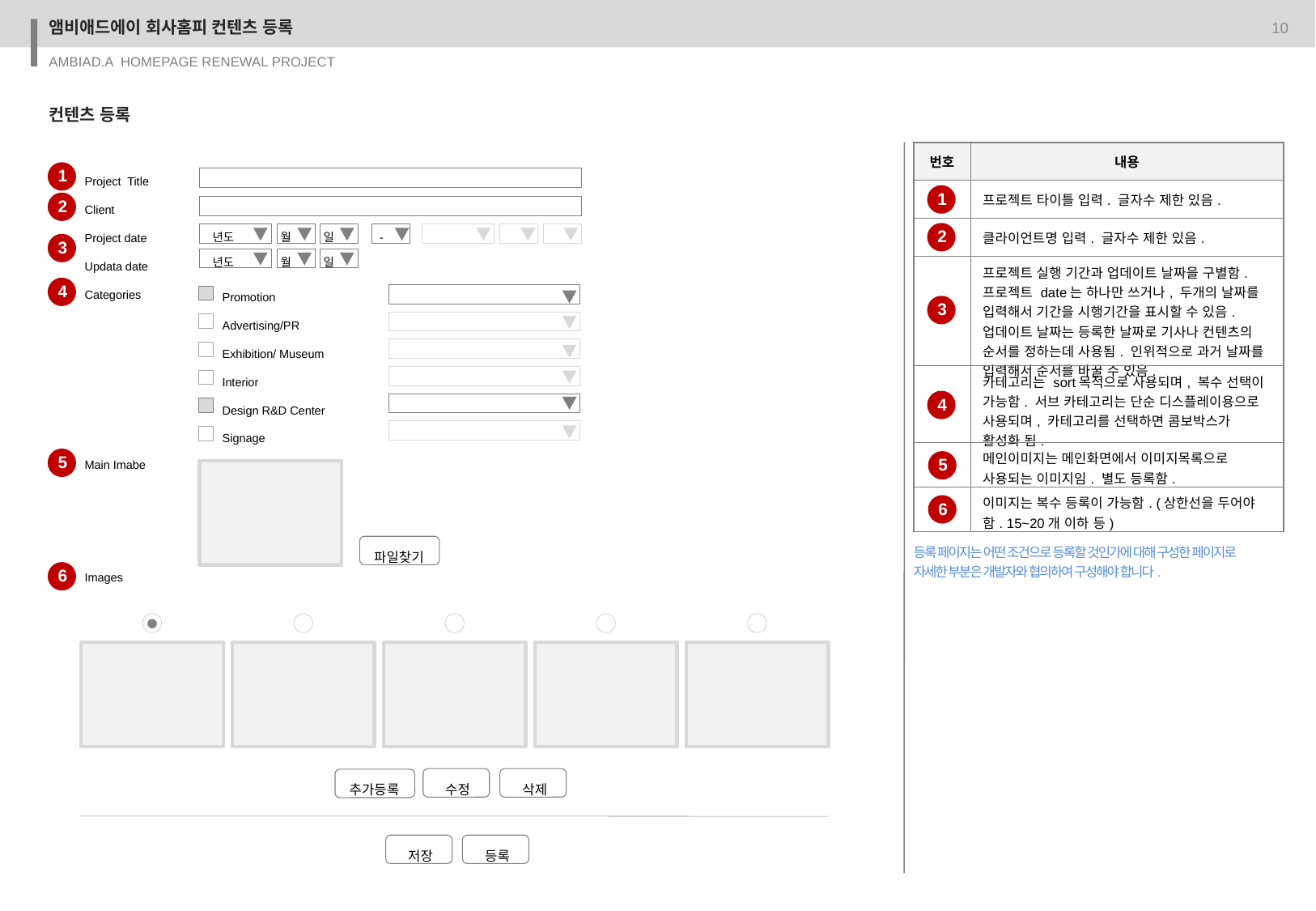

앰비애드에이 회사홈피 컨텐츠 등록
컨텐츠 등록
| 번호 | 내용 |
| --- | --- |
|  | 프로젝트 타이틀 입력. 글자수 제한 있음. |
|  | 클라이언트명 입력. 글자수 제한 있음. |
|  | 프로젝트 실행 기간과 업데이트 날짜을 구별함. 프로젝트 date는 하나만 쓰거나, 두개의 날짜를 입력해서 기간을 시행기간을 표시할 수 있음. 업데이트 날짜는 등록한 날짜로 기사나 컨텐츠의 순서를 정하는데 사용됨. 인위적으로 과거 날짜를 입력해서 순서를 바꿀 수 있음. |
|  | 카테고리는 sort목적으로 사용되며, 복수 선택이 가능함. 서브 카테고리는 단순 디스플레이용으로 사용되며, 카테고리를 선택하면 콤보박스가 활성화 됨. |
|  | 메인이미지는 메인화면에서 이미지목록으로 사용되는 이미지임. 별도 등록함. |
|  | 이미지는 복수 등록이 가능함. (상한선을 두어야함. 15~20개 이하 등) |
Project  Title
Client
Project date
Updata date
Categories

Main Imabe

Images

1

1

2

년도
월
일
-

2

3
년도
월
일

Promotion
Advertising/PR
Exhibition/ Museum
Interior
Design R&D Center
Signage

4

3

4

5

5

6
파일찾기

등록 페이지는 어떤 조건으로 등록할 것인가에 대해 구성한 페이지로
자세한 부분은 개발자와 협의하여 구성해야 합니다.

6

수정
삭제
추가등록

저장
등록